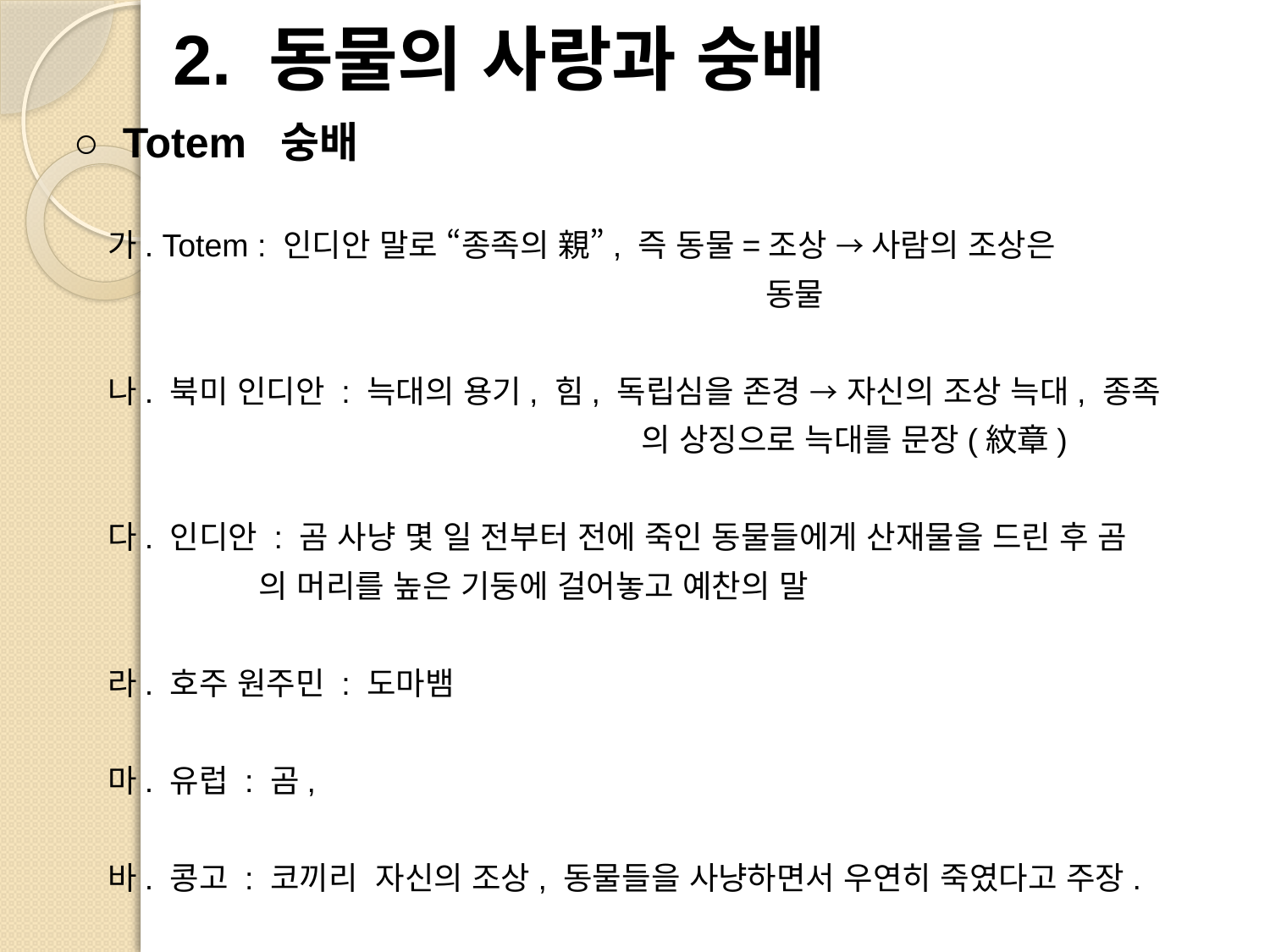

# 2. 동물의 사랑과 숭배
○  Totem  숭배

   가. Totem : 인디안 말로 “종족의 親”, 즉 동물=조상 → 사람의 조상은
                                                                             동물

   나. 북미 인디안 : 늑대의 용기, 힘, 독립심을 존경 → 자신의 조상 늑대, 종족
                                                               의 상징으로 늑대를 문장(紋章)

   다. 인디안 : 곰 사냥 몇 일 전부터 전에 죽인 동물들에게 산재물을 드린 후 곰
                    의 머리를 높은 기둥에 걸어놓고 예찬의 말

   라. 호주 원주민 : 도마뱀

   마. 유럽 : 곰,

   바. 콩고 : 코끼리  자신의 조상, 동물들을 사냥하면서 우연히 죽였다고 주장.